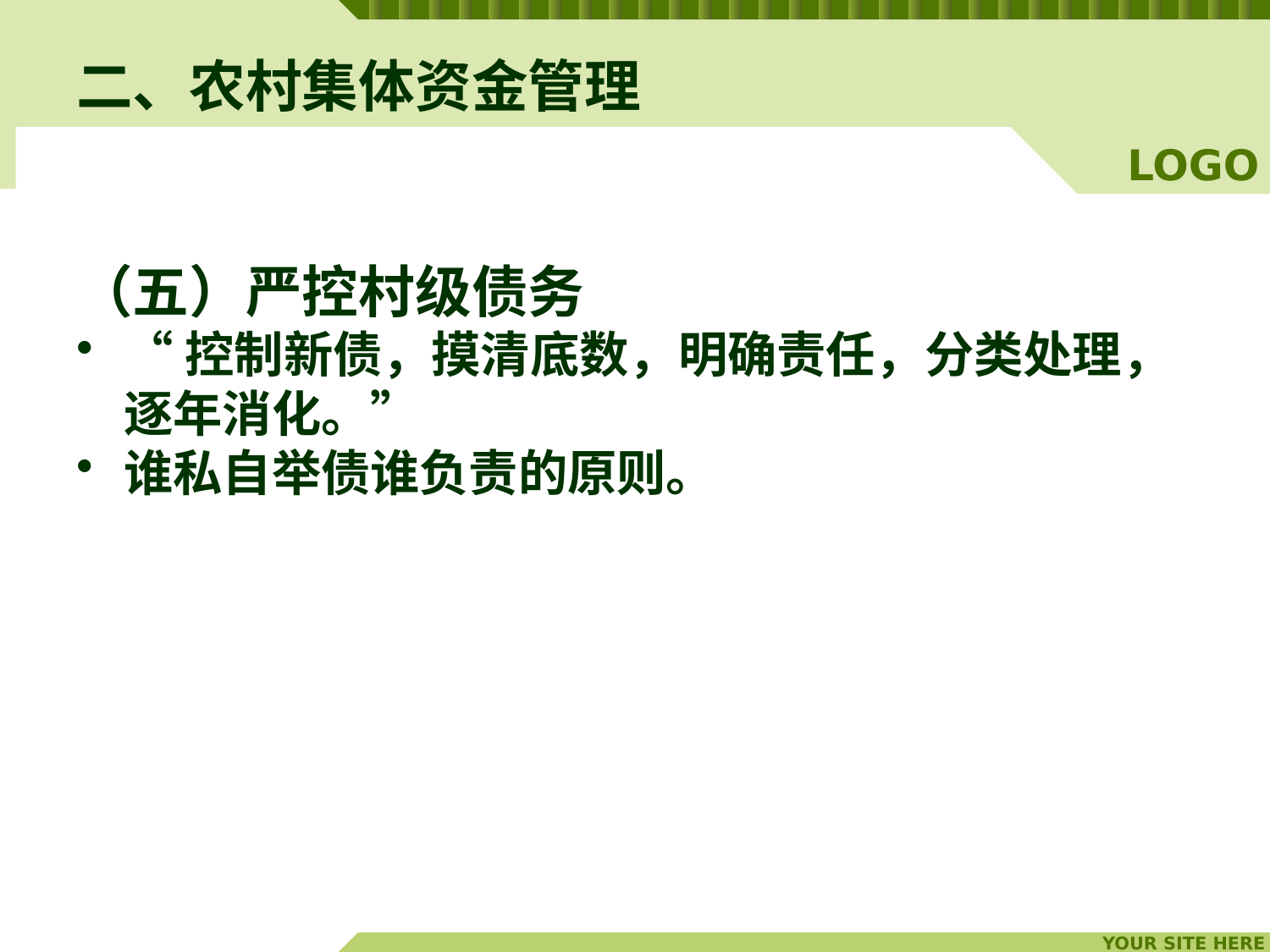

# 二、农村集体资金管理

（五）严控村级债务
“控制新债，摸清底数，明确责任，分类处理，逐年消化。”
谁私自举债谁负责的原则。